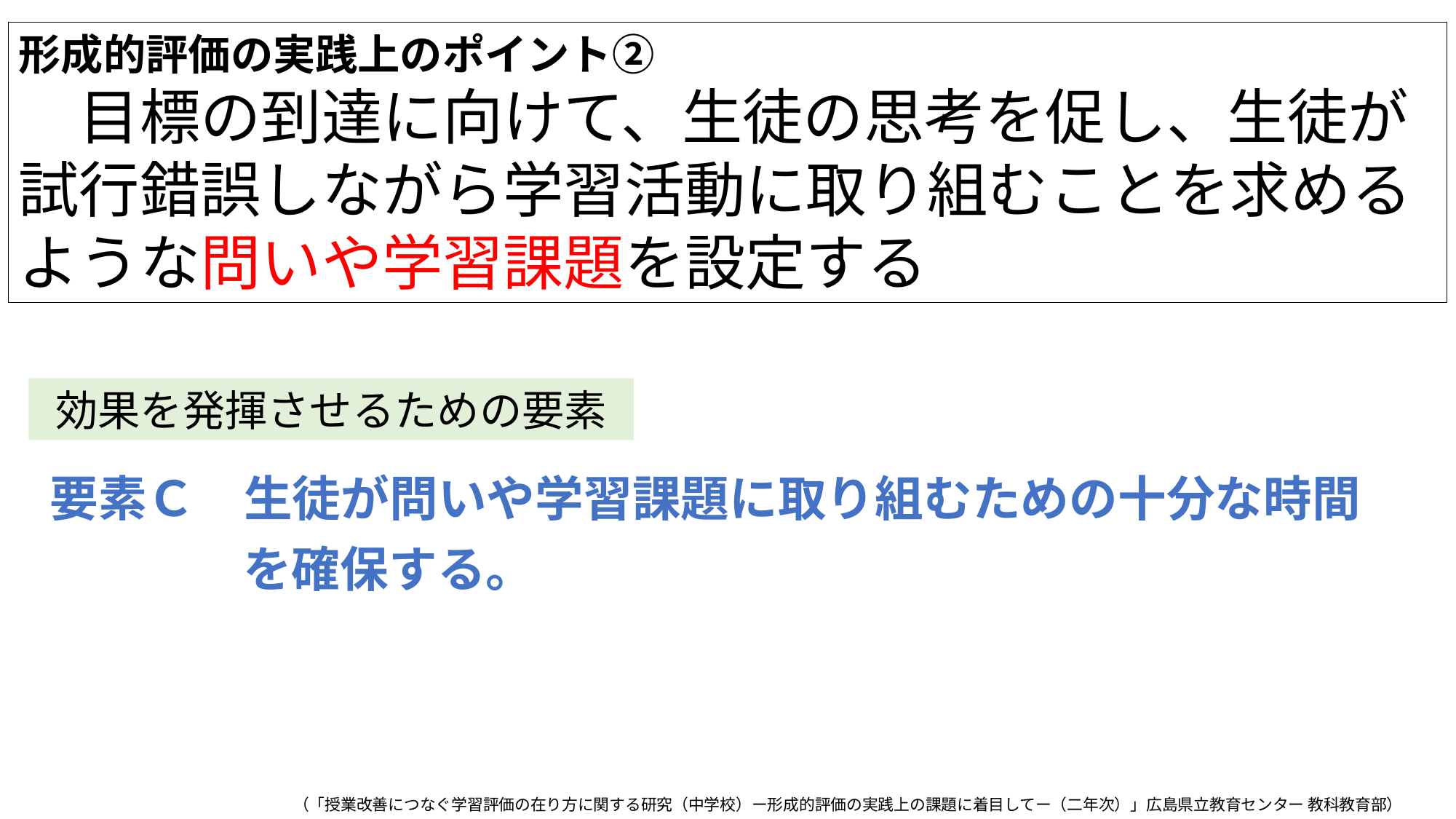

形成的評価の実践上のポイント②
　目標の到達に向けて、生徒の思考を促し、生徒が試行錯誤しながら学習活動に取り組むことを求めるような問いや学習課題を設定する
効果を発揮させるための要素
| 要素Ｃ　生徒が問いや学習課題に取り組むための十分な時間を確保する。 |
| --- |
（「授業改善につなぐ学習評価の在り方に関する研究（中学校）ー形成的評価の実践上の課題に着目してー（二年次）」広島県立教育センター 教科教育部）